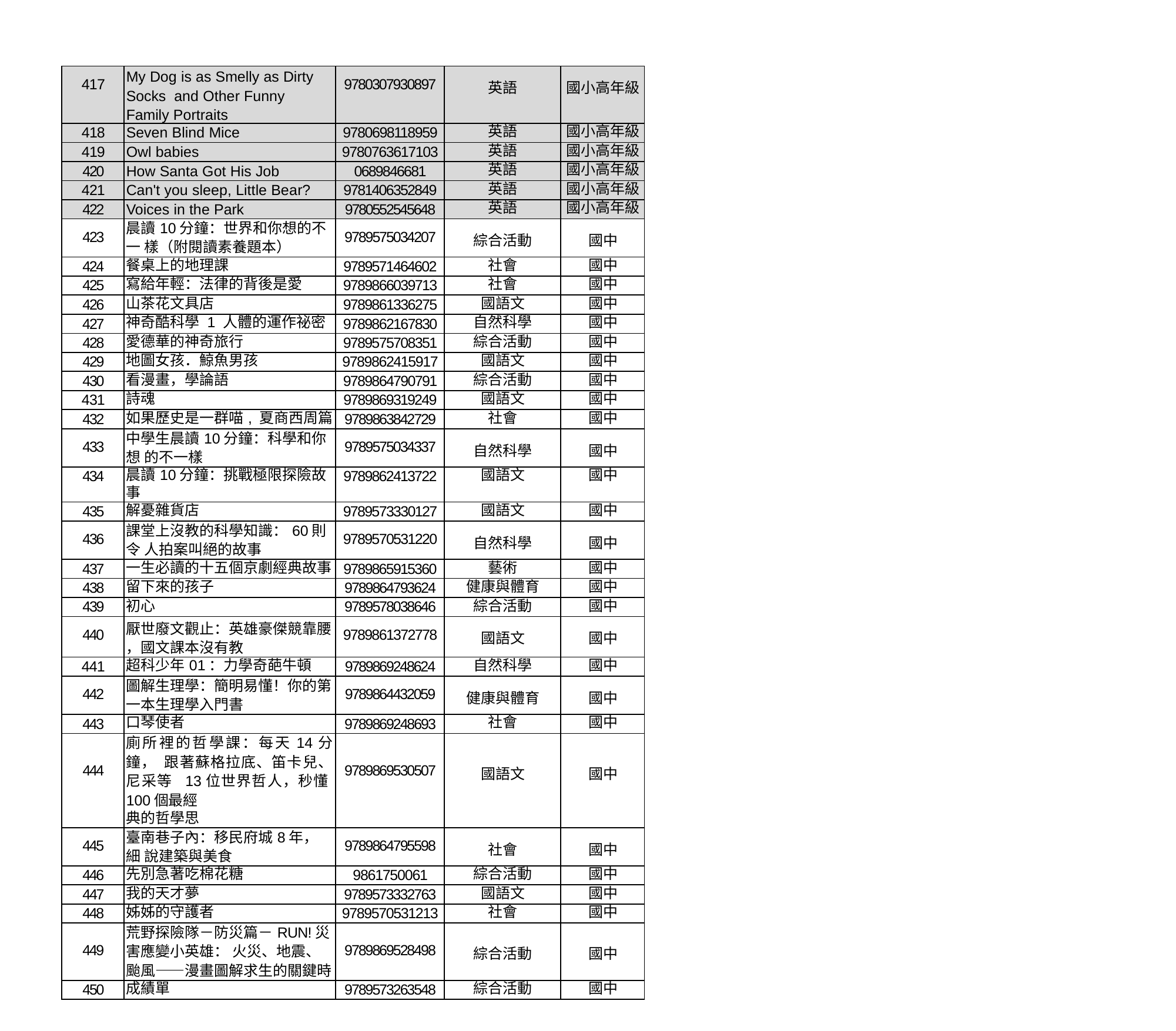

| 417 | My Dog is as Smelly as Dirty Socks and Other Funny Family Portraits | 9780307930897 | 英語 | 國小高年級 |
| --- | --- | --- | --- | --- |
| 418 | Seven Blind Mice | 9780698118959 | 英語 | 國小高年級 |
| 419 | Owl babies | 9780763617103 | 英語 | 國小高年級 |
| 420 | How Santa Got His Job | 0689846681 | 英語 | 國小高年級 |
| 421 | Can't you sleep, Little Bear? | 9781406352849 | 英語 | 國小高年級 |
| 422 | Voices in the Park | 9780552545648 | 英語 | 國小高年級 |
| 423 | 晨讀10分鐘：世界和你想的不一 樣（附閱讀素養題本） | 9789575034207 | 綜合活動 | 國中 |
| 424 | 餐桌上的地理課 | 9789571464602 | 社會 | 國中 |
| 425 | 寫給年輕：法律的背後是愛 | 9789866039713 | 社會 | 國中 |
| 426 | 山茶花文具店 | 9789861336275 | 國語文 | 國中 |
| 427 | 神奇酷科學 1 人體的運作祕密 | 9789862167830 | 自然科學 | 國中 |
| 428 | 愛德華的神奇旅行 | 9789575708351 | 綜合活動 | 國中 |
| 429 | 地圖女孩．鯨魚男孩 | 9789862415917 | 國語文 | 國中 |
| 430 | 看漫畫，學論語 | 9789864790791 | 綜合活動 | 國中 |
| 431 | 詩魂 | 9789869319249 | 國語文 | 國中 |
| 432 | 如果歷史是一群喵, 夏商西周篇 | 9789863842729 | 社會 | 國中 |
| 433 | 中學生晨讀10分鐘：科學和你想 的不一樣 | 9789575034337 | 自然科學 | 國中 |
| 434 | 晨讀10分鐘：挑戰極限探險故事 | 9789862413722 | 國語文 | 國中 |
| 435 | 解憂雜貨店 | 9789573330127 | 國語文 | 國中 |
| 436 | 課堂上沒教的科學知識：60則令 人拍案叫絕的故事 | 9789570531220 | 自然科學 | 國中 |
| 437 | 一生必讀的十五個京劇經典故事 | 9789865915360 | 藝術 | 國中 |
| 438 | 留下來的孩子 | 9789864793624 | 健康與體育 | 國中 |
| 439 | 初心 | 9789578038646 | 綜合活動 | 國中 |
| 440 | 厭世廢文觀止：英雄豪傑競靠腰 ，國文課本沒有教 | 9789861372778 | 國語文 | 國中 |
| 441 | 超科少年01：力學奇葩牛頓 | 9789869248624 | 自然科學 | 國中 |
| 442 | 圖解生理學：簡明易懂！你的第 一本生理學入門書 | 9789864432059 | 健康與體育 | 國中 |
| 443 | 口琴使者 | 9789869248693 | 社會 | 國中 |
| 444 | 廁所裡的哲學課：每天14分鐘， 跟著蘇格拉底、笛卡兒、尼采等 13位世界哲人，秒懂100個最經 典的哲學思 | 9789869530507 | 國語文 | 國中 |
| 445 | 臺南巷子內：移民府城8年，細 說建築與美食 | 9789864795598 | 社會 | 國中 |
| 446 | 先別急著吃棉花糖 | 9861750061 | 綜合活動 | 國中 |
| 447 | 我的天才夢 | 9789573332763 | 國語文 | 國中 |
| 448 | 姊姊的守護者 | 9789570531213 | 社會 | 國中 |
| 449 | 荒野探險隊－防災篇－RUN!災 害應變小英雄： 火災、地震、 颱風——漫畫圖解求生的關鍵時 | 9789869528498 | 綜合活動 | 國中 |
| 450 | 成績單 | 9789573263548 | 綜合活動 | 國中 |